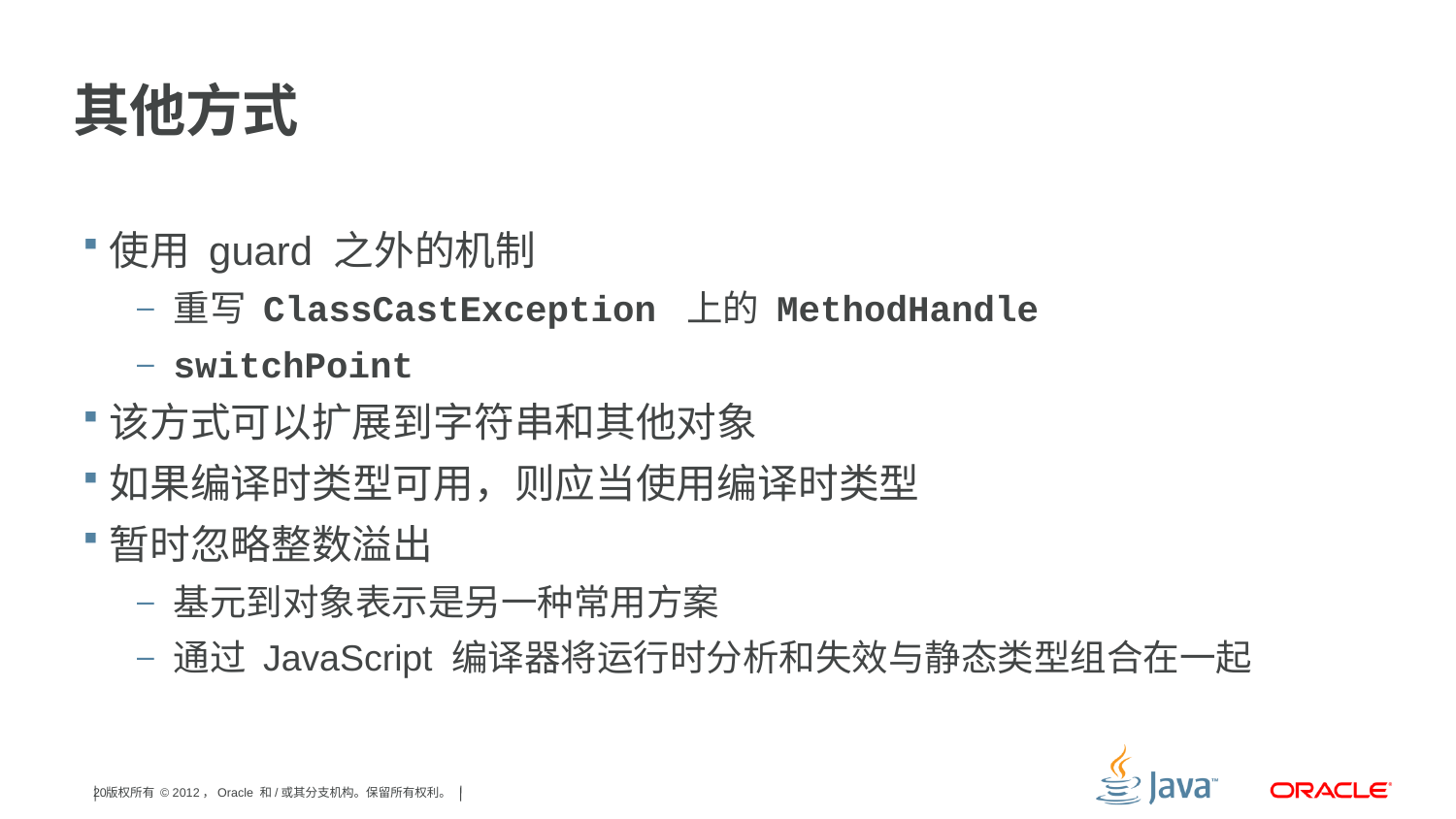

# 其他方式
使用 guard 之外的机制
重写 ClassCastException 上的 MethodHandle
switchPoint
该方式可以扩展到字符串和其他对象
如果编译时类型可用，则应当使用编译时类型
暂时忽略整数溢出
基元到对象表示是另一种常用方案
通过 JavaScript 编译器将运行时分析和失效与静态类型组合在一起